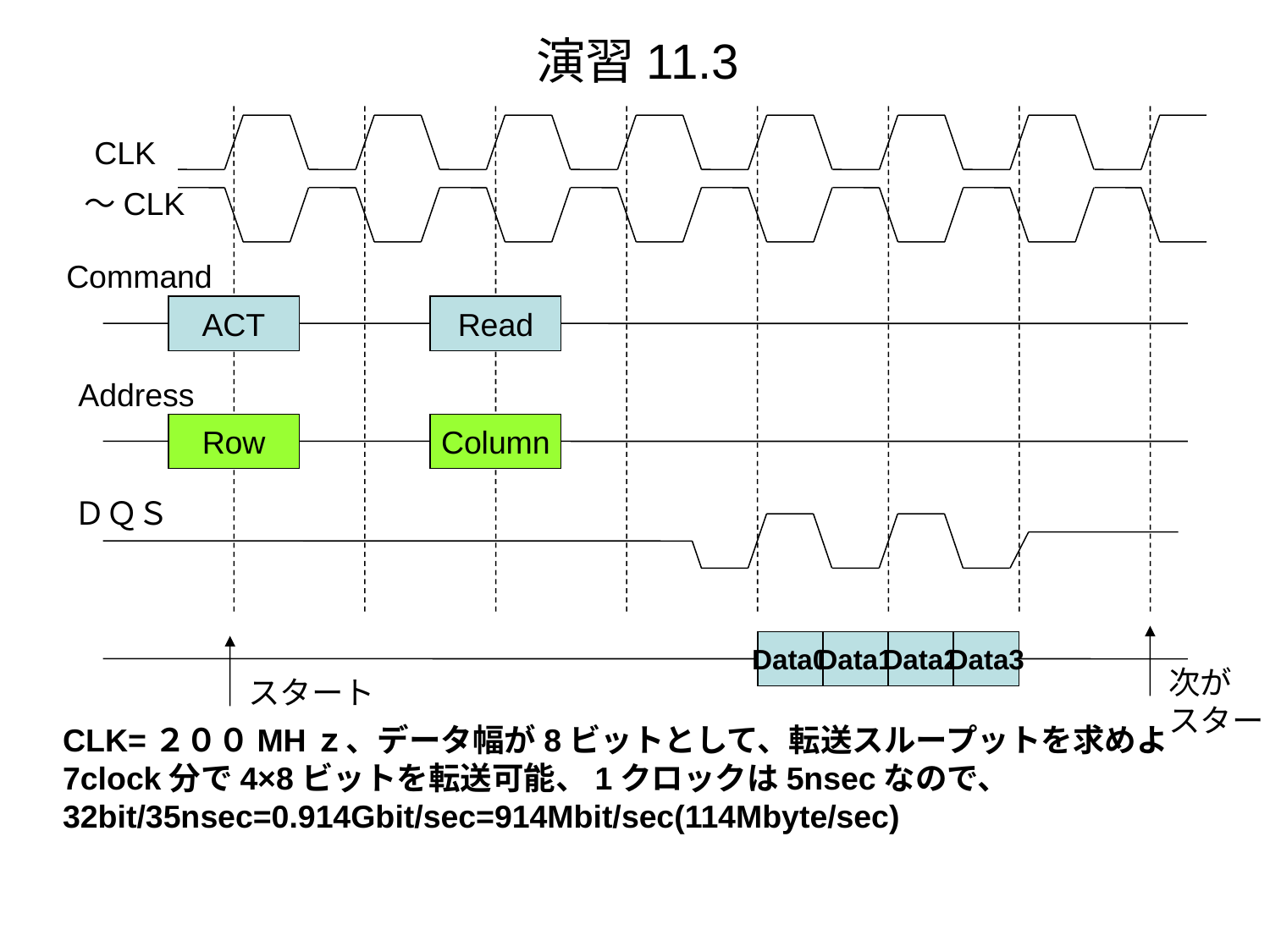

# 演習11.3

CLK
～CLK

Command
ACT
Read

Address
Row
Column

ＤＱＳ

Data0
Data1
Data2
Data3

次が
スタート
スタート
CLK=２００MHｚ、データ幅が8ビットとして、転送スループットを求めよ
7clock分で4×8ビットを転送可能、1クロックは5nsecなので、
32bit/35nsec=0.914Gbit/sec=914Mbit/sec(114Mbyte/sec)